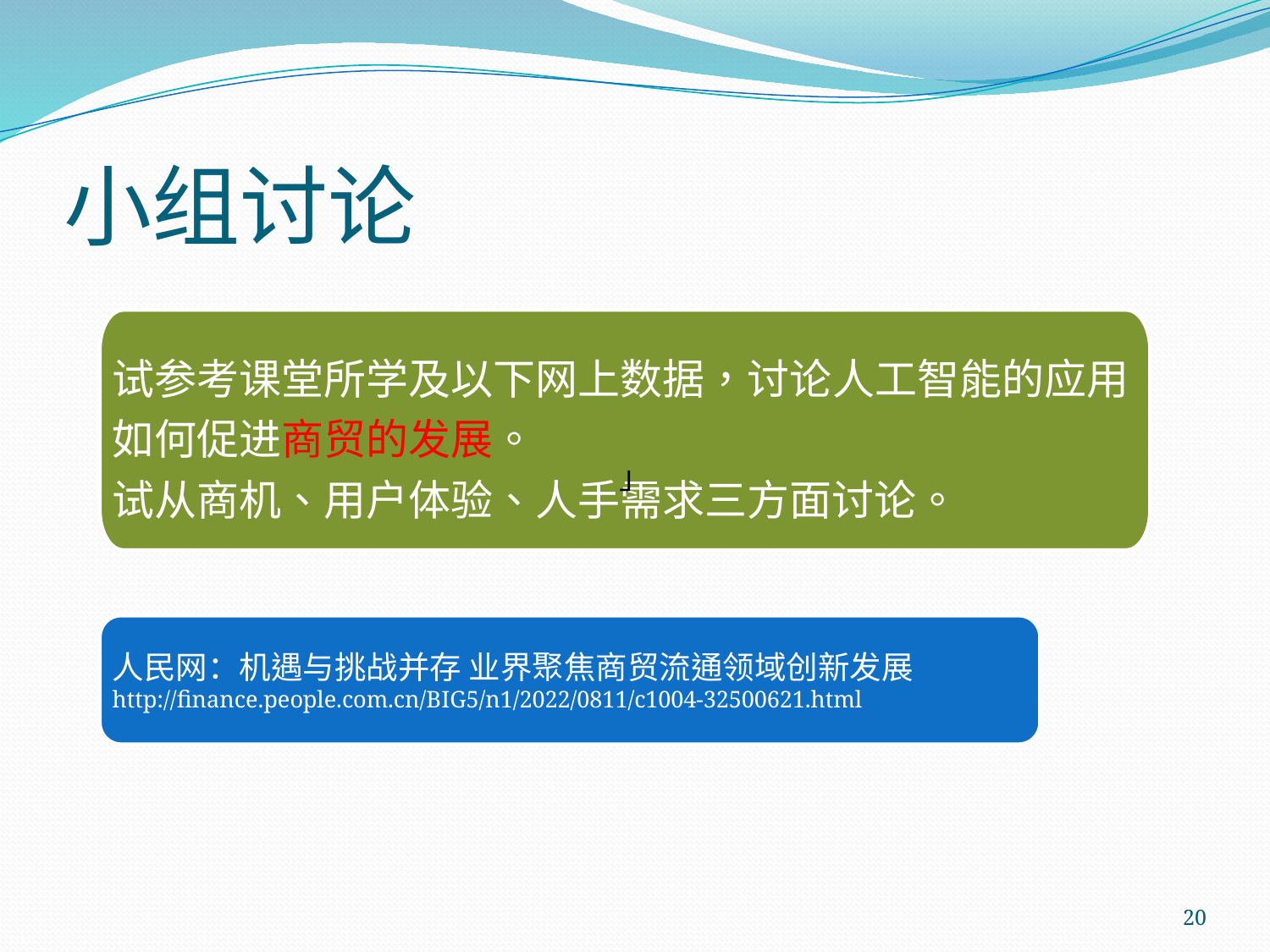

# 小组讨论

试参考课堂所学及以下网上数据，讨论人工智能的应用如何促进商贸的发展。
试从商机、用户体验、人手需求三方面讨论。

人民网：机遇与挑战并存 业界聚焦商贸流通领域创新发展
http://finance.people.com.cn/BIG5/n1/2022/0811/c1004-32500621.html

」
20